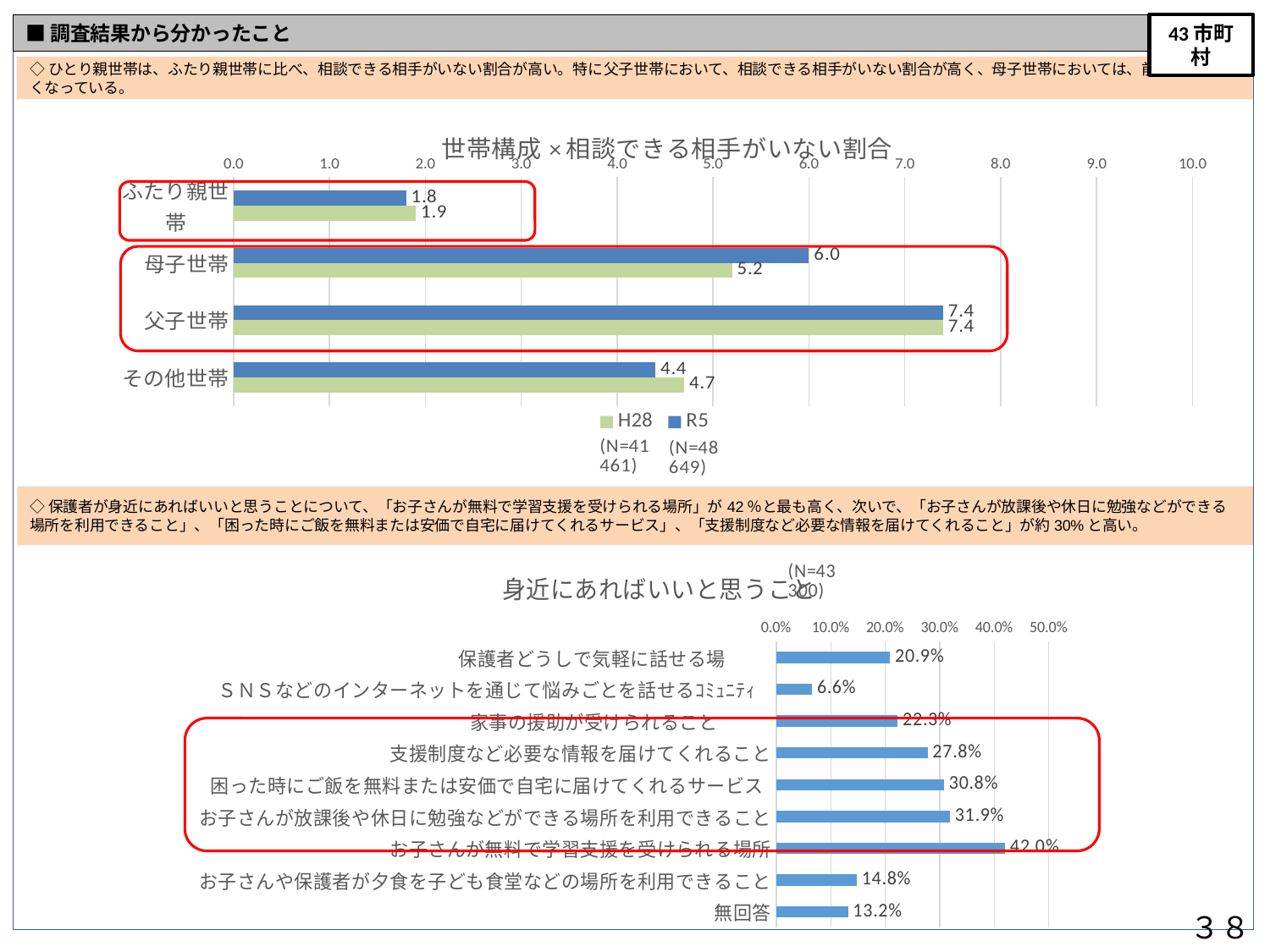

■調査結果から分かったこと
43市町村

◇ひとり親世帯は、ふたり親世帯に比べ、相談できる相手がいない割合が高い。特に父子世帯において、相談できる相手がいない割合が高く、母子世帯においては、前回に比べ高くなっている。

### Chart: 世帯構成×相談できる相手がいない割合

| Category | R5 | H28 |
|---|---|---|
| ふたり親世帯 | 1.8 | 1.9 |
| 母子世帯 | 6.0 | 5.2 |
| 父子世帯 | 7.4 | 7.4 |
| その他世帯 | 4.4 | 4.7 |

◇保護者が身近にあればいいと思うことについて、「お子さんが無料で学習支援を受けられる場所」が42％と最も高く、次いで、「お子さんが放課後や休日に勉強などができる場所を利用できること」、「困った時にご飯を無料または安価で自宅に届けてくれるサービス」、「支援制度など必要な情報を届けてくれること」が約30%と高い。

### Chart: 身近にあればいいと思うこと

| Category |  |
|---|---|
| 保護者どうしで気軽に話せる場             | 0.209 |
| ＳＮＳなどのインターネットを通じて悩みごとを話せるｺﾐｭﾆﾃｨ     | 0.066 |
| 家事の援助が受けられること               | 0.223 |
| 支援制度など必要な情報を届けてくれること | 0.278 |
| 困った時にご飯を無料または安価で自宅に届けてくれるサービス   | 0.308 |
| お子さんが放課後や休日に勉強などができる場所を利用できること | 0.319 |
| お子さんが無料で学習支援を受けられる場所 | 0.42 |
| お子さんや保護者が夕食を子ども食堂などの場所を利用できること | 0.148 |
| 無回答 | 0.132 |
３８